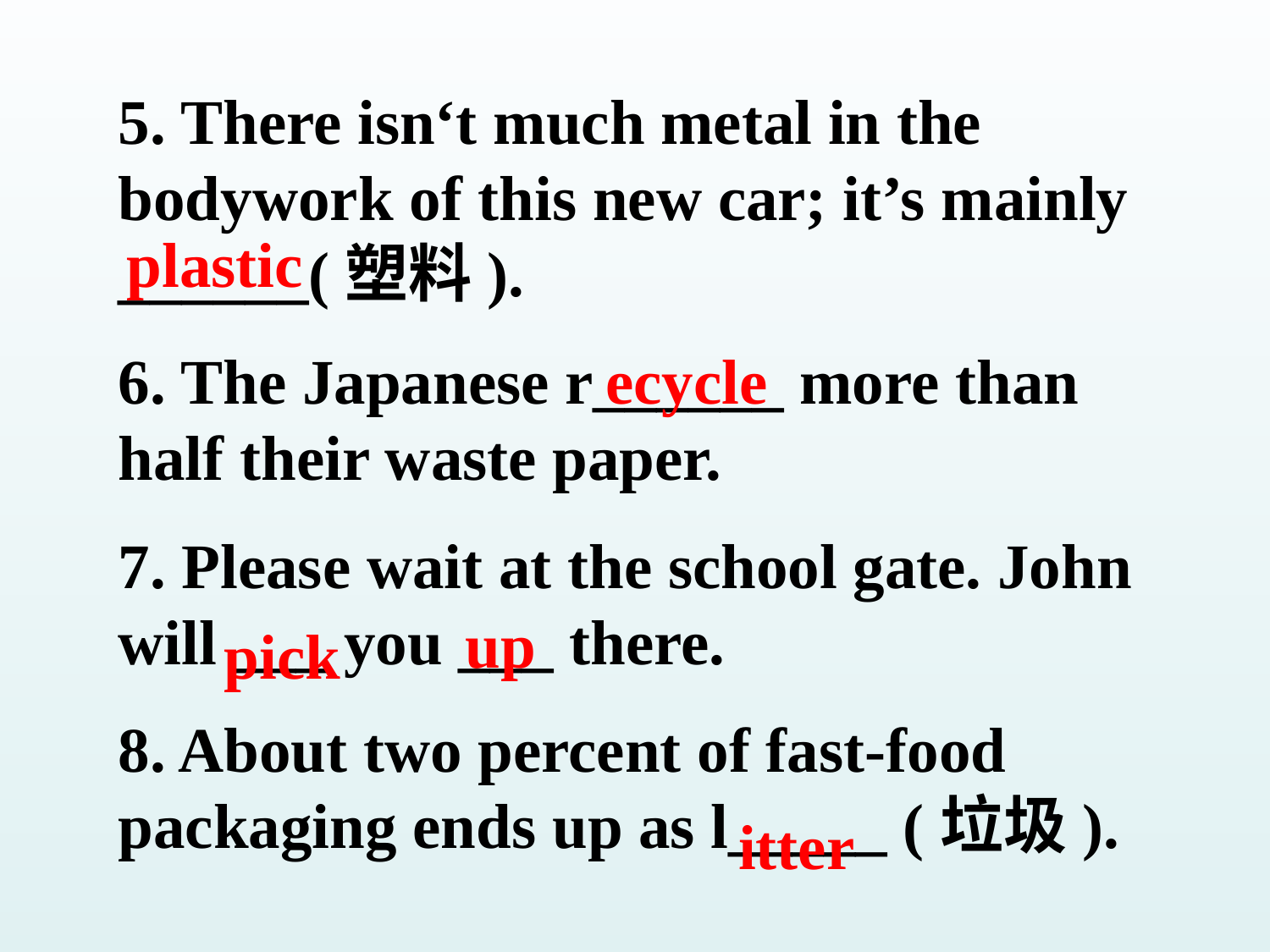

5. There isn‘t much metal in the bodywork of this new car; it’s mainly ______(塑料).
6. The Japanese r______ more than half their waste paper.
7. Please wait at the school gate. John will ___ you ___ there.
8. About two percent of fast-food packaging ends up as l_____ (垃圾).
plastic
ecycle
up
pick
itter